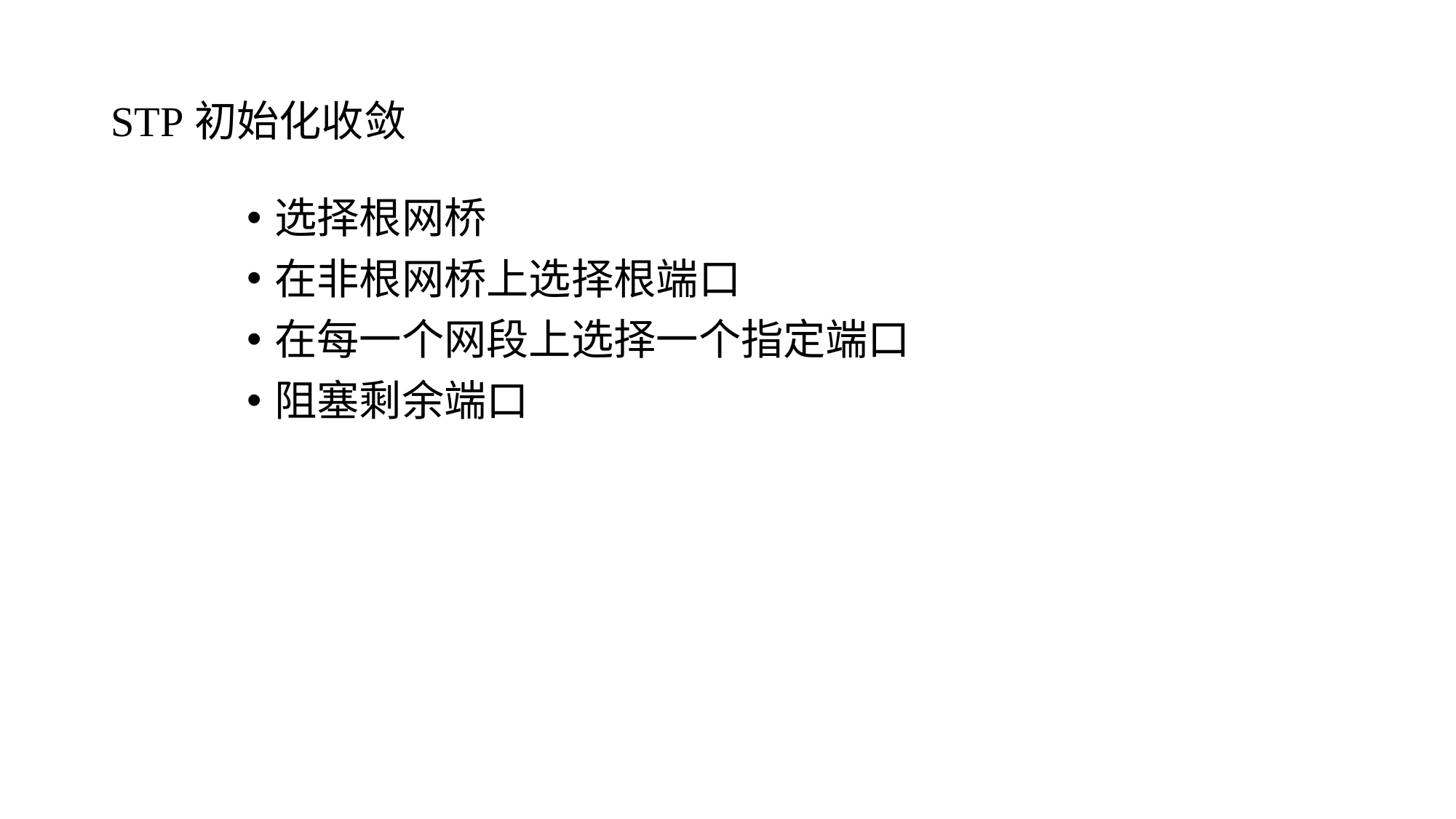

STP初始化收敛
选择根网桥
在非根网桥上选择根端口
在每一个网段上选择一个指定端口
阻塞剩余端口
14